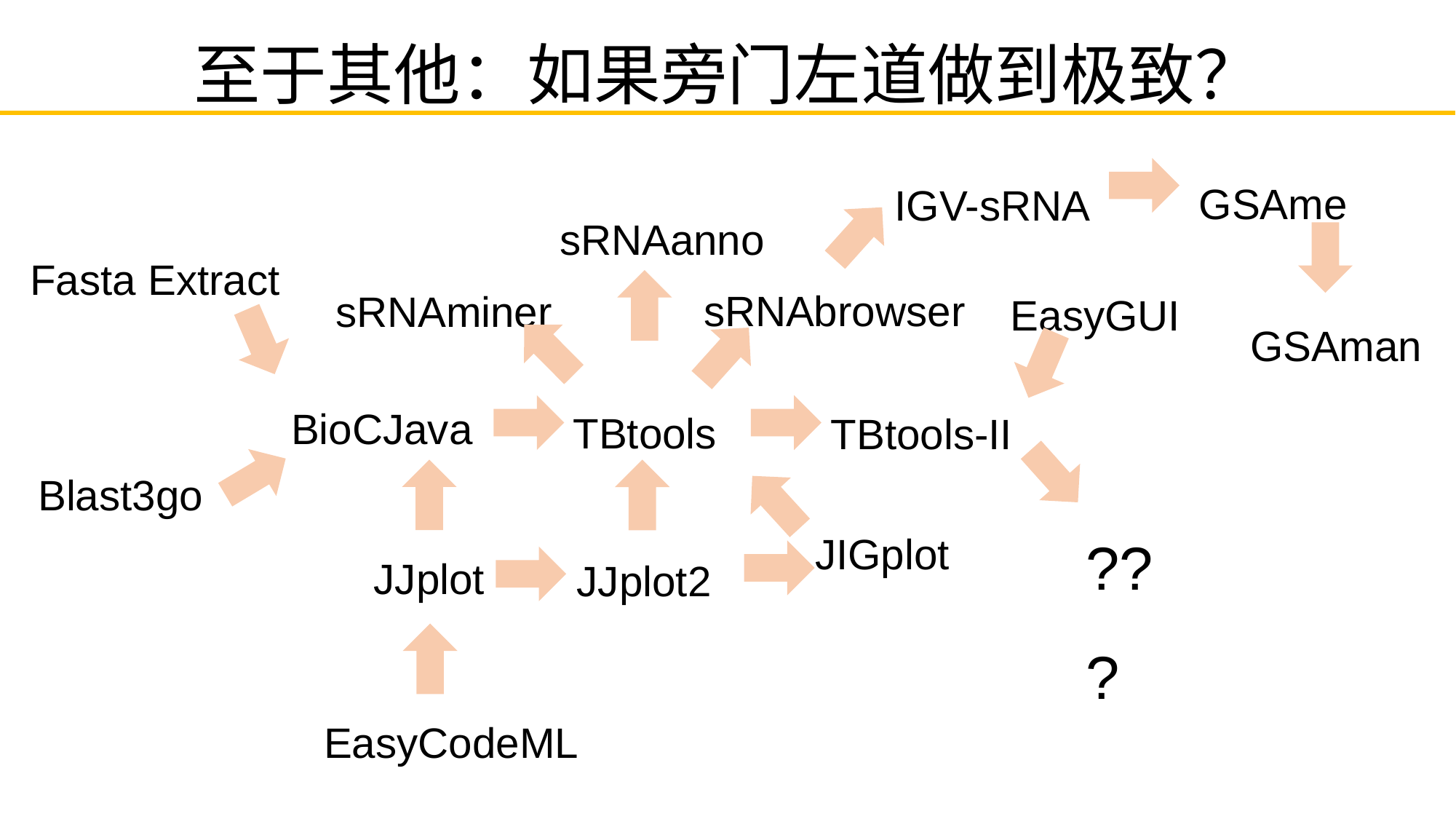

至于其他：如果旁门左道做到极致？
GSAme
IGV-sRNA

sRNAanno

Fasta Extract

sRNAbrowser
sRNAminer
EasyGUI

GSAman

BioCJava
TBtools
TBtools-II

Blast3go

???
JIGplot
JJplot
JJplot2

EasyCodeML